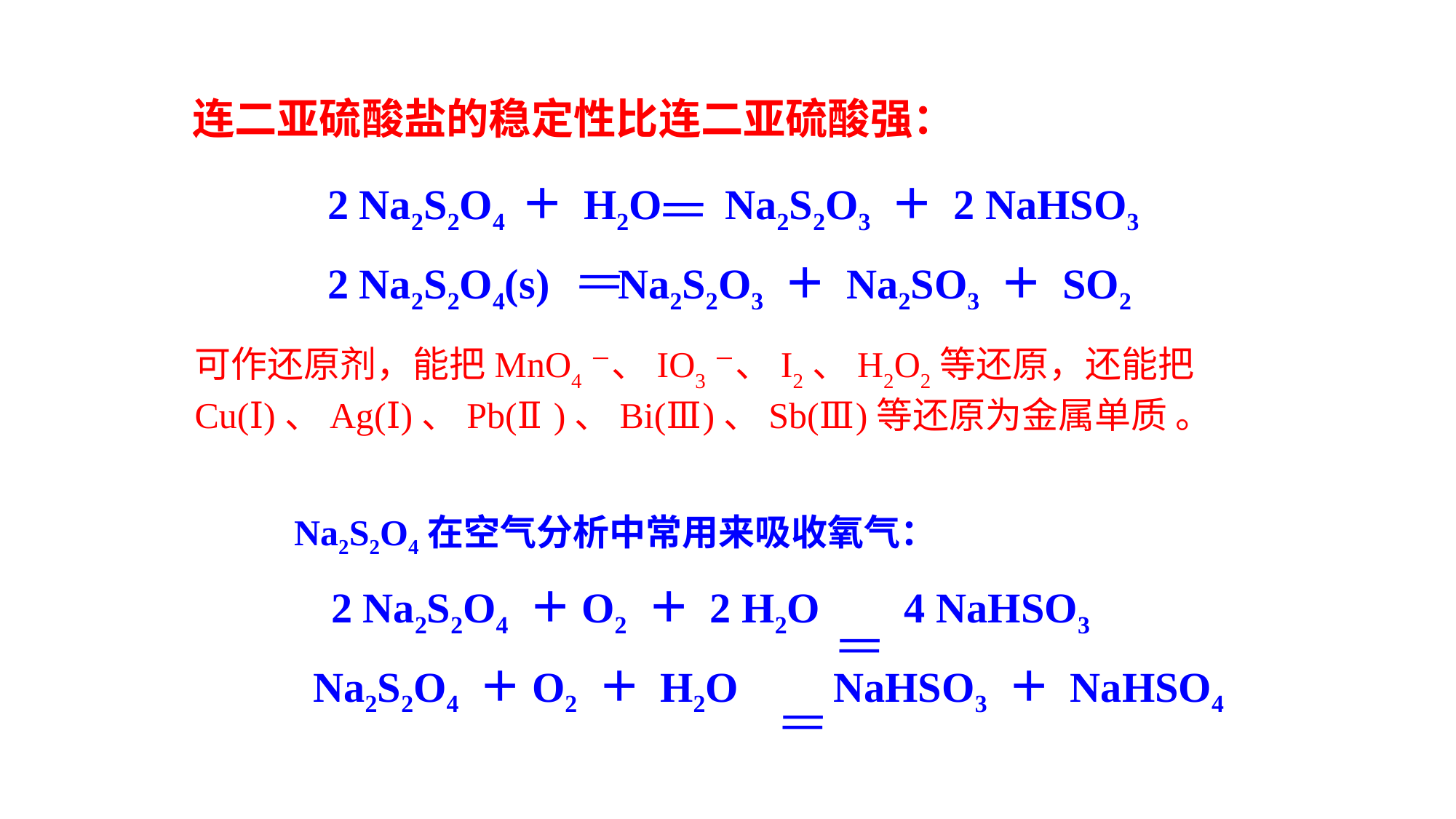

连二亚硫酸盐的稳定性比连二亚硫酸强：
—
—
             2 Na2S2O4 ＋ H2O      Na2S2O3 ＋ 2 NaHSO3
             2 Na2S2O4(s)           Na2S2O3 ＋ Na2SO3 ＋ SO2
—
—
可作还原剂，能把MnO4－、IO3－、I2、H2O2等还原，还能把Cu(Ⅰ)、Ag(Ⅰ)、Pb(Ⅱ)、Bi(Ⅲ)、Sb(Ⅲ)等还原为金属单质 。
Na2S2O4在空气分析中常用来吸收氧气：
2 Na2S2O4 ＋O2 ＋ 2 H2O        4 NaHSO3
           Na2S2O4 ＋O2 ＋ H2O         NaHSO3 ＋ NaHSO4
—
—
—
—